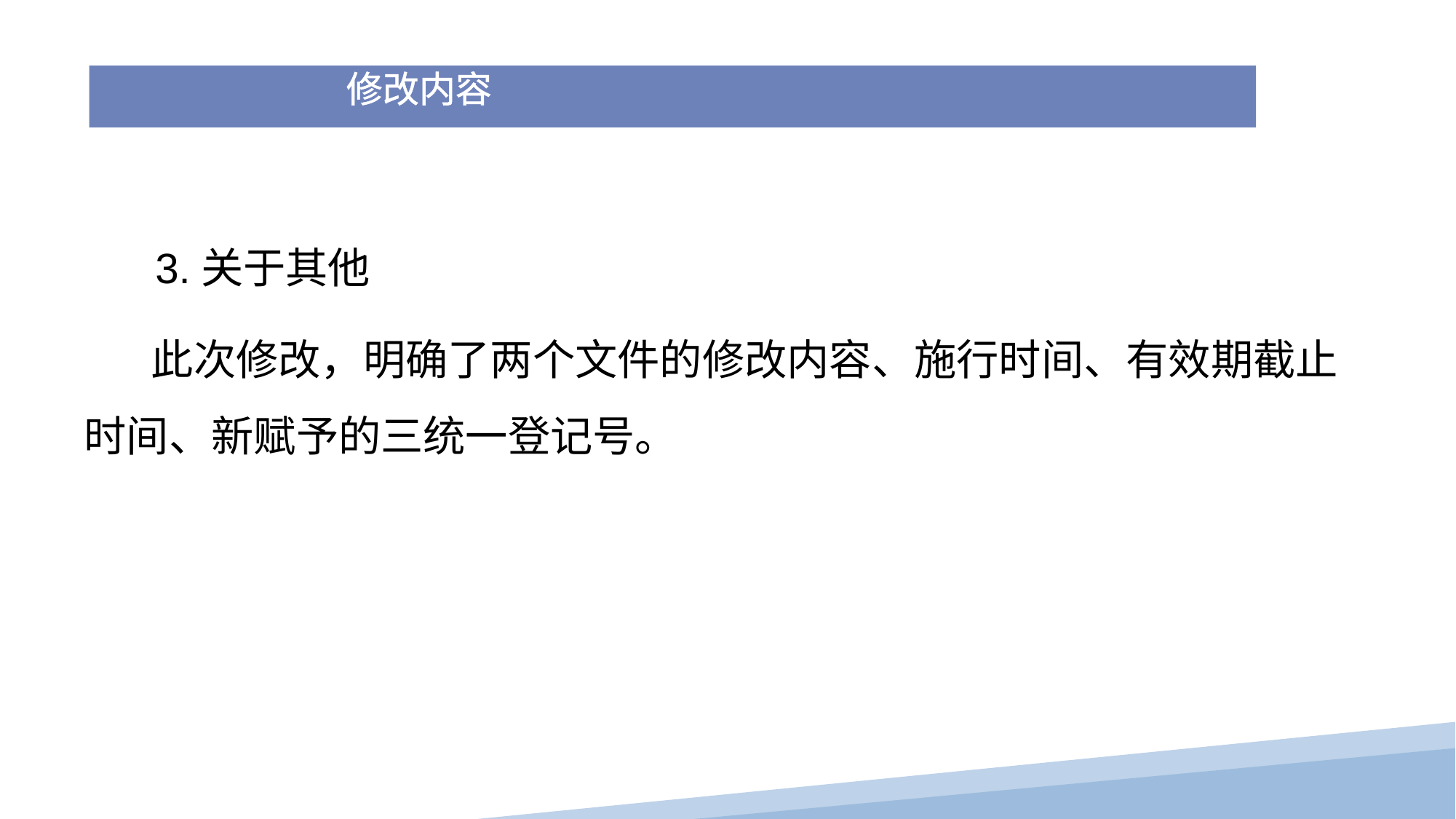

修改内容
      3.关于其他
      此次修改，明确了两个文件的修改内容、施行时间、有效期截止时间、新赋予的三统一登记号。